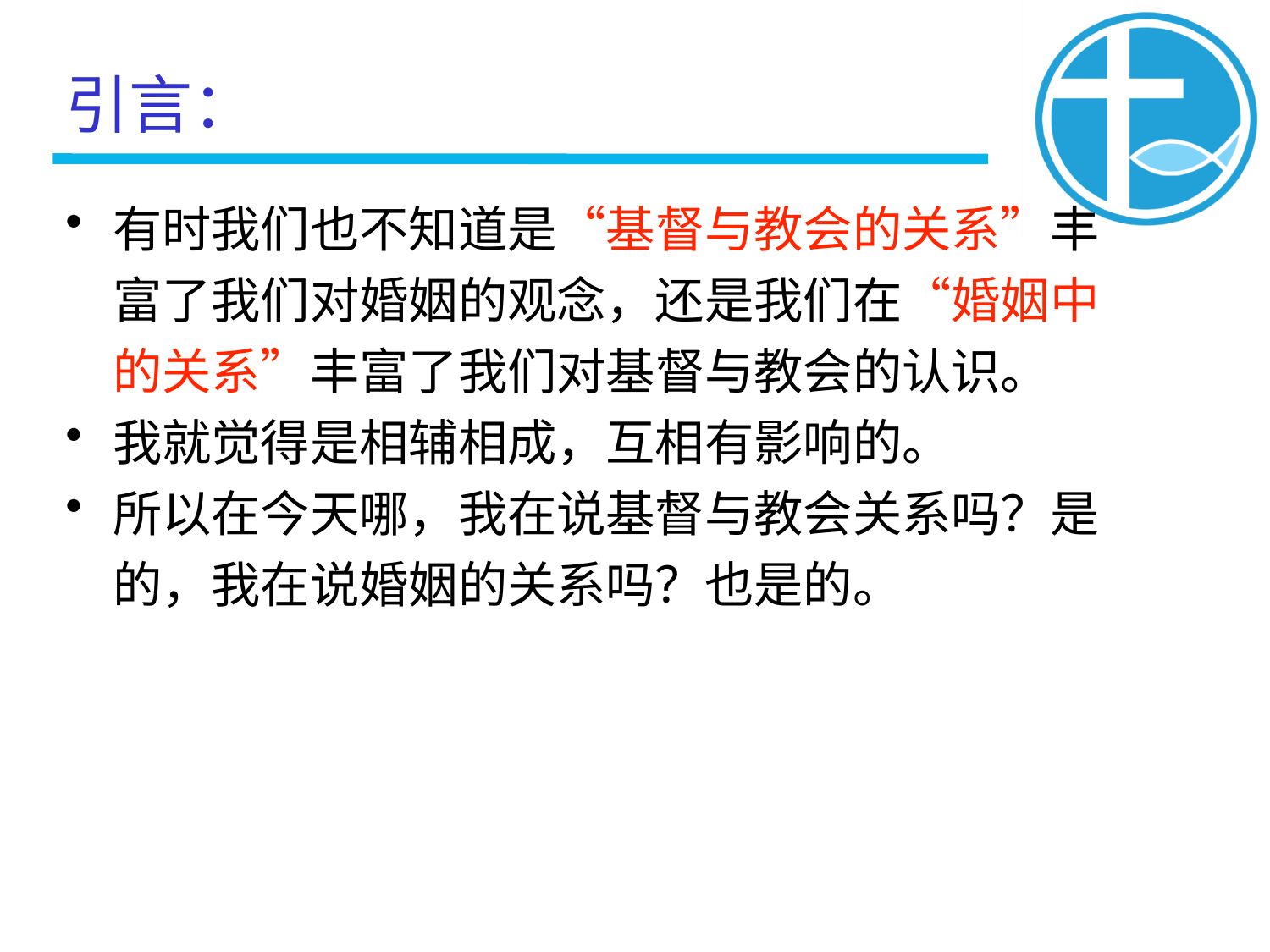

引言：
有时我们也不知道是“基督与教会的关系”丰富了我们对婚姻的观念，还是我们在“婚姻中的关系”丰富了我们对基督与教会的认识。
我就觉得是相辅相成，互相有影响的。
所以在今天哪，我在说基督与教会关系吗？是的，我在说婚姻的关系吗？也是的。